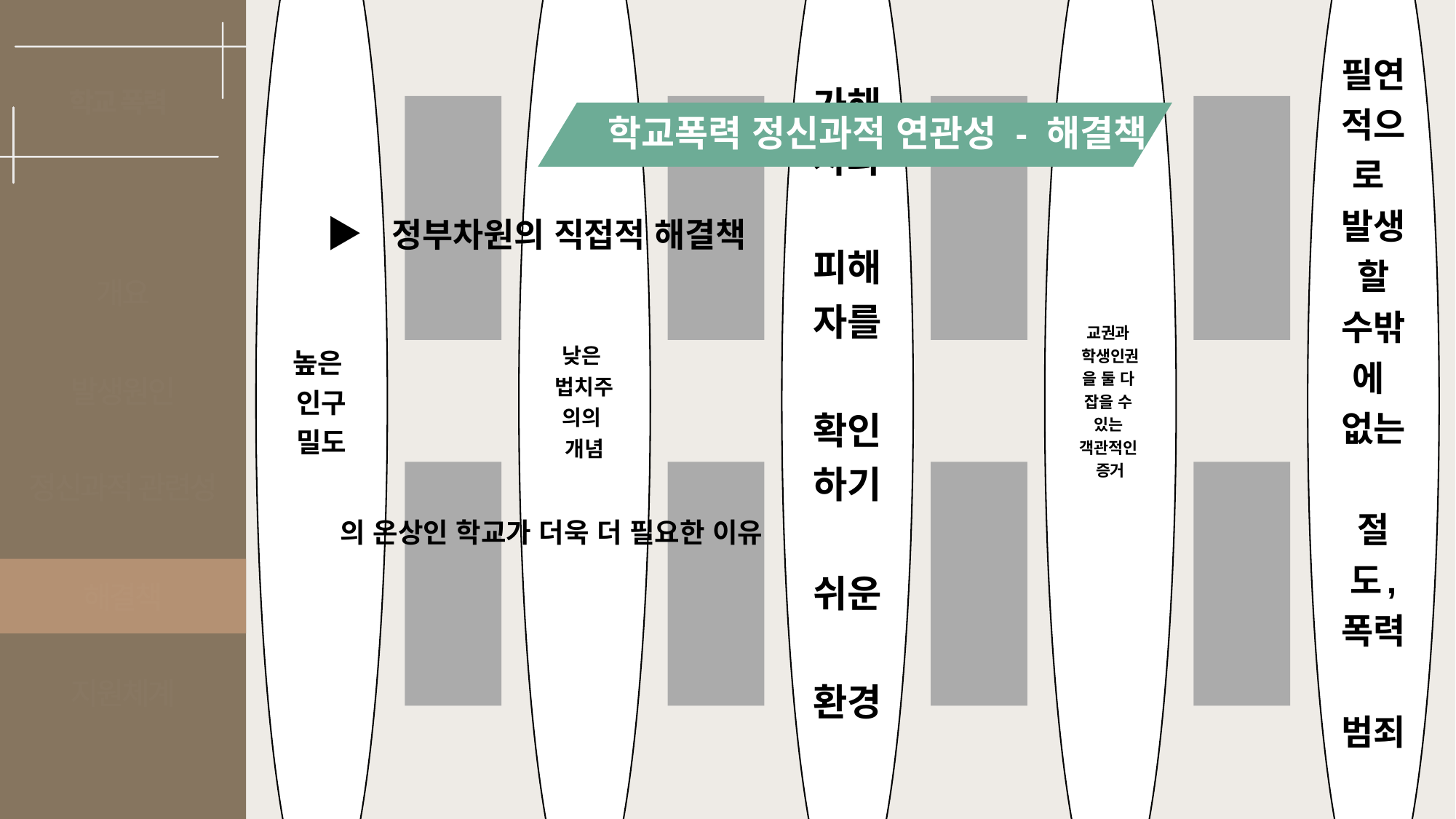

높은
인구밀도
교권과 학생인권을 둘 다 잡을 수 있는 객관적인 증거
낮은 법치주의의 개념
필연적으로 발생 할 수밖에 없는 절도, 폭력 범죄
학교 폭력

학교폭력 정신과적 연관성 - 해결책
▶  정부차원의 직접적 해결책

개요
발생원인

정신과적 관련성
 의 온상인 학교가 더욱 더 필요한 이유

해결책
지원체계